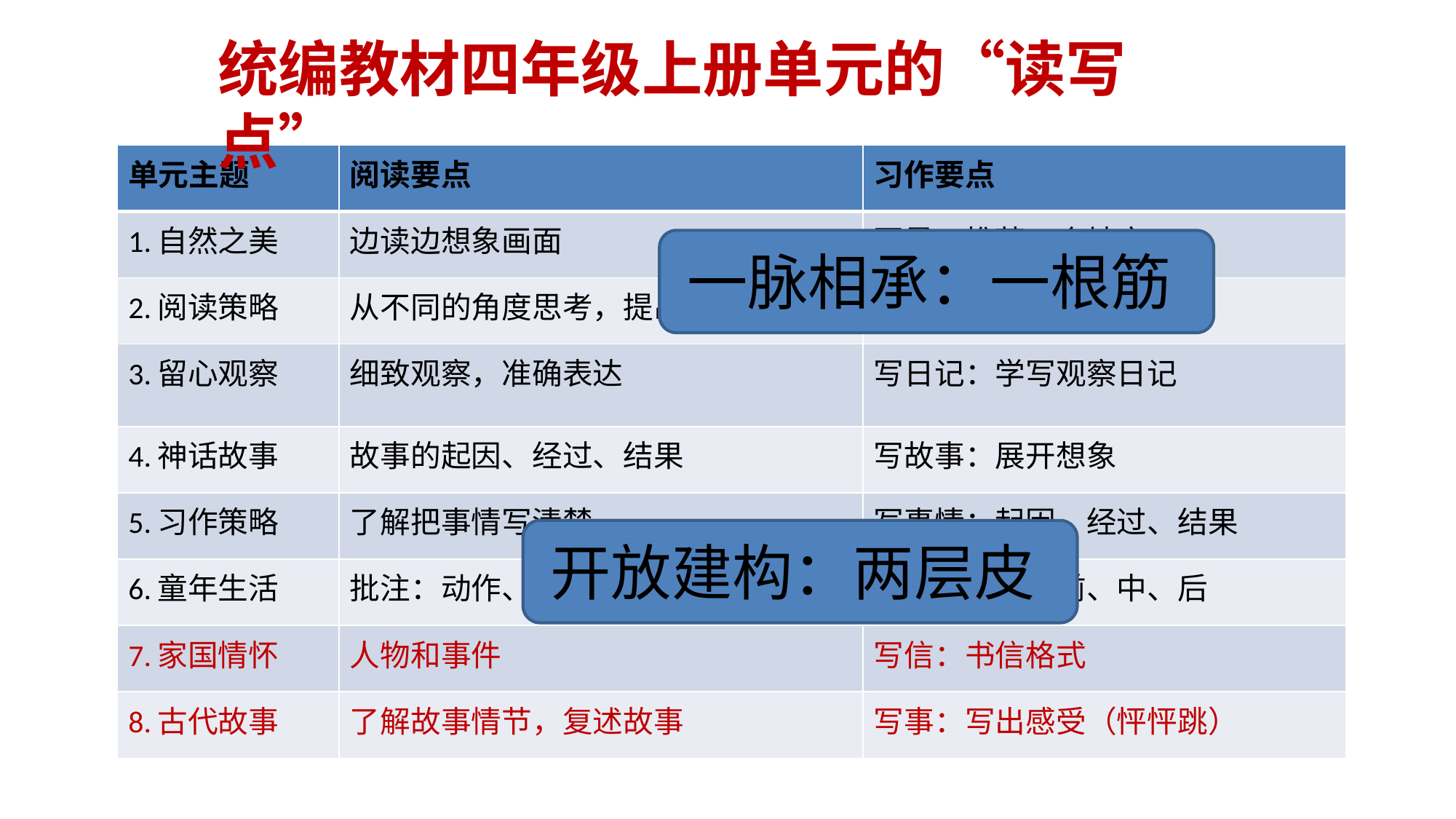

统编教材四年级上册单元的“读写点”
| 单元主题 | 阅读要点 | 习作要点 |
| --- | --- | --- |
| 1.自然之美 | 边读边想象画面 | 写景：推荐一个地方 |
| 2.阅读策略 | 从不同的角度思考，提出问题 | 写人：小小动物园 |
| 3.留心观察 | 细致观察，准确表达 | 写日记：学写观察日记 |
| 4.神话故事 | 故事的起因、经过、结果 | 写故事：展开想象 |
| 5.习作策略 | 了解把事情写清楚 | 写事情：起因、经过、结果 |
| 6.童年生活 | 批注：动作、语言、神态 | 写游戏：游戏前、中、后 |
| 7.家国情怀 | 人物和事件 | 写信：书信格式 |
| 8.古代故事 | 了解故事情节，复述故事 | 写事：写出感受（怦怦跳） |

一脉相承：一根筋

开放建构：两层皮